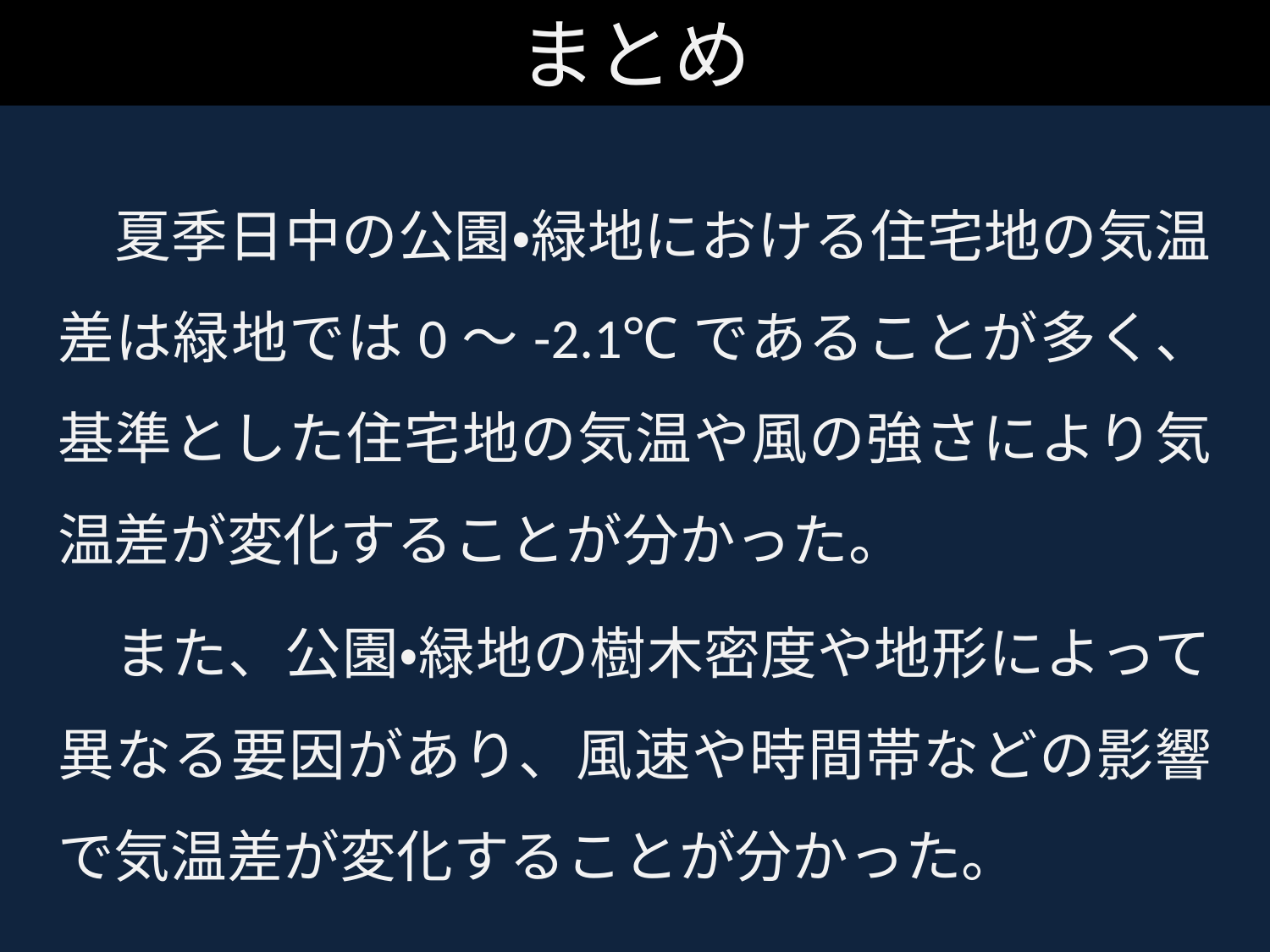

まとめ
　夏季日中の公園・緑地における住宅地の気温差は緑地では0～-2.1℃であることが多く、基準とした住宅地の気温や風の強さにより気温差が変化することが分かった。
　また、公園・緑地の樹木密度や地形によって異なる要因があり、風速や時間帯などの影響で気温差が変化することが分かった。